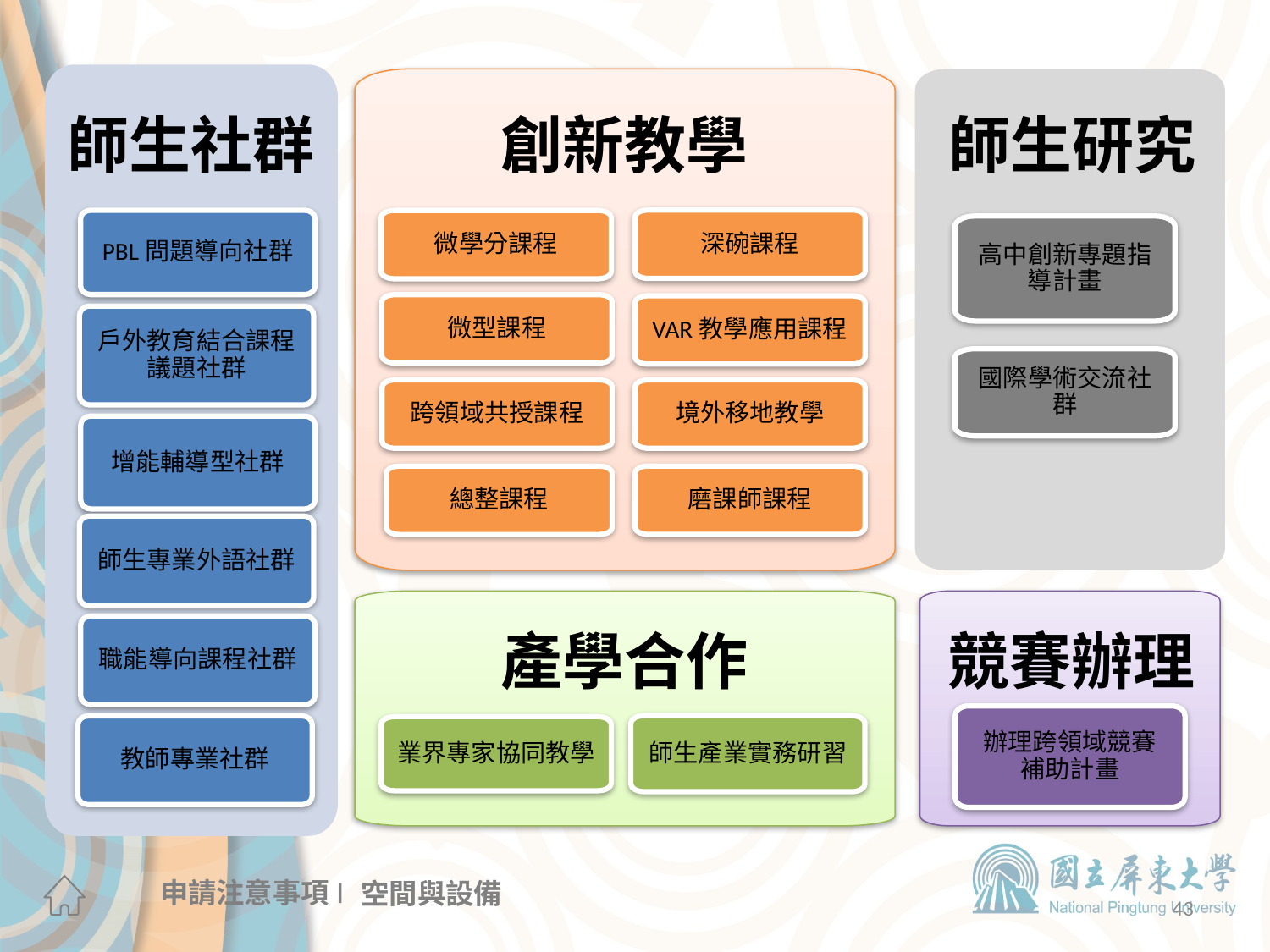

師生社群
創新教學
師生研究
深碗課程
PBL問題導向社群
微學分課程
高中創新專題指導計畫
微型課程
VAR教學應用課程
戶外教育結合課程議題社群
國際學術交流社群
跨領域共授課程
境外移地教學
增能輔導型社群
磨課師課程
總整課程
師生專業外語社群

職能導向課程社群
產學合作
競賽辦理
辦理跨領域競賽
補助計畫
師生產業實務研習
教師專業社群
業界專家協同教學
申請注意事項
∣空間與設備

43